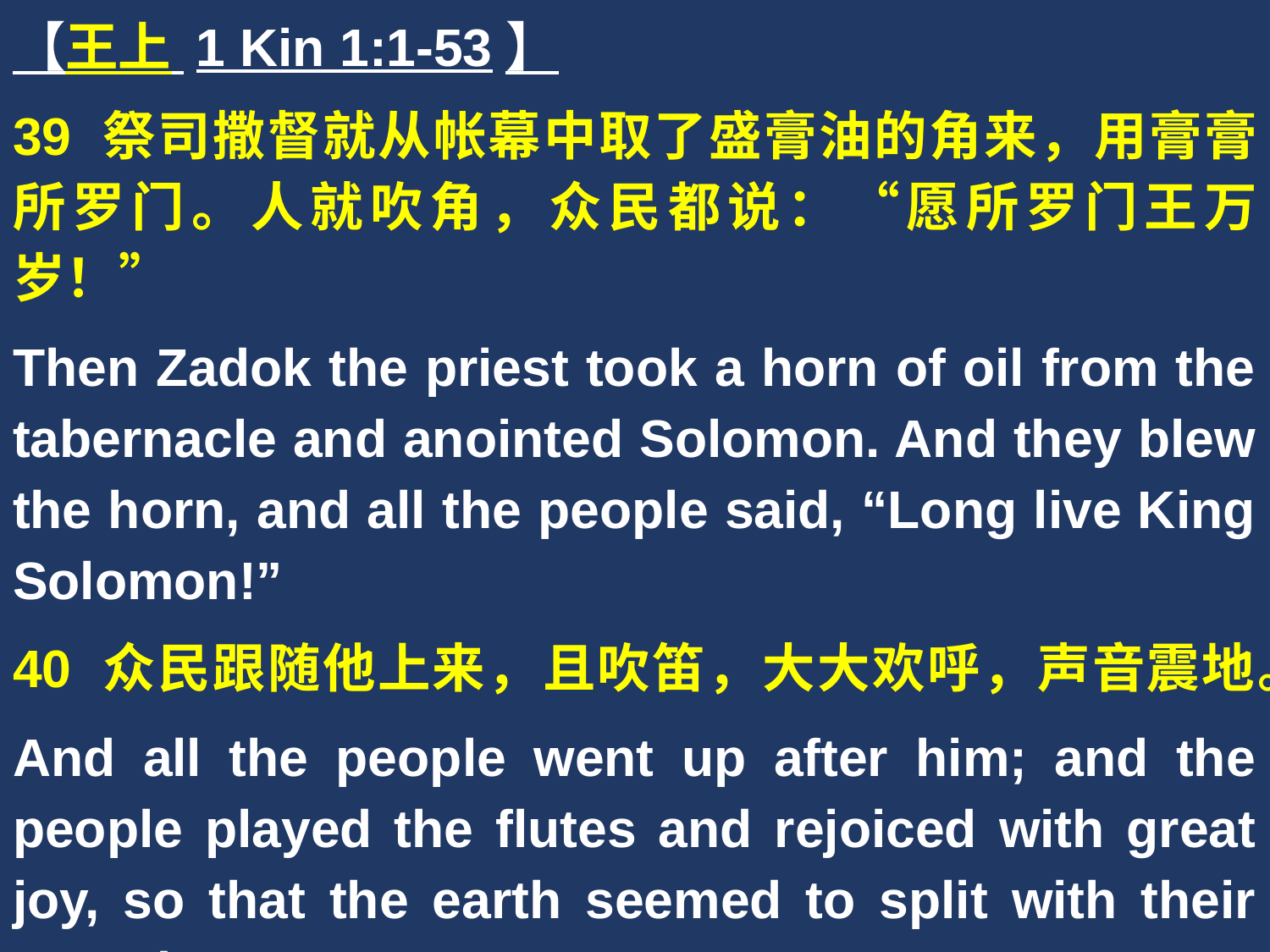

【王上 1 Kin 1:1-53】
39 祭司撒督就从帐幕中取了盛膏油的角来，用膏膏所罗门。人就吹角，众民都说：“愿所罗门王万岁！”
Then Zadok the priest took a horn of oil from the tabernacle and anointed Solomon. And they blew the horn, and all the people said, “Long live King Solomon!”
40 众民跟随他上来，且吹笛，大大欢呼，声音震地。
And all the people went up after him; and the people played the flutes and rejoiced with great joy, so that the earth seemed to split with their sound.